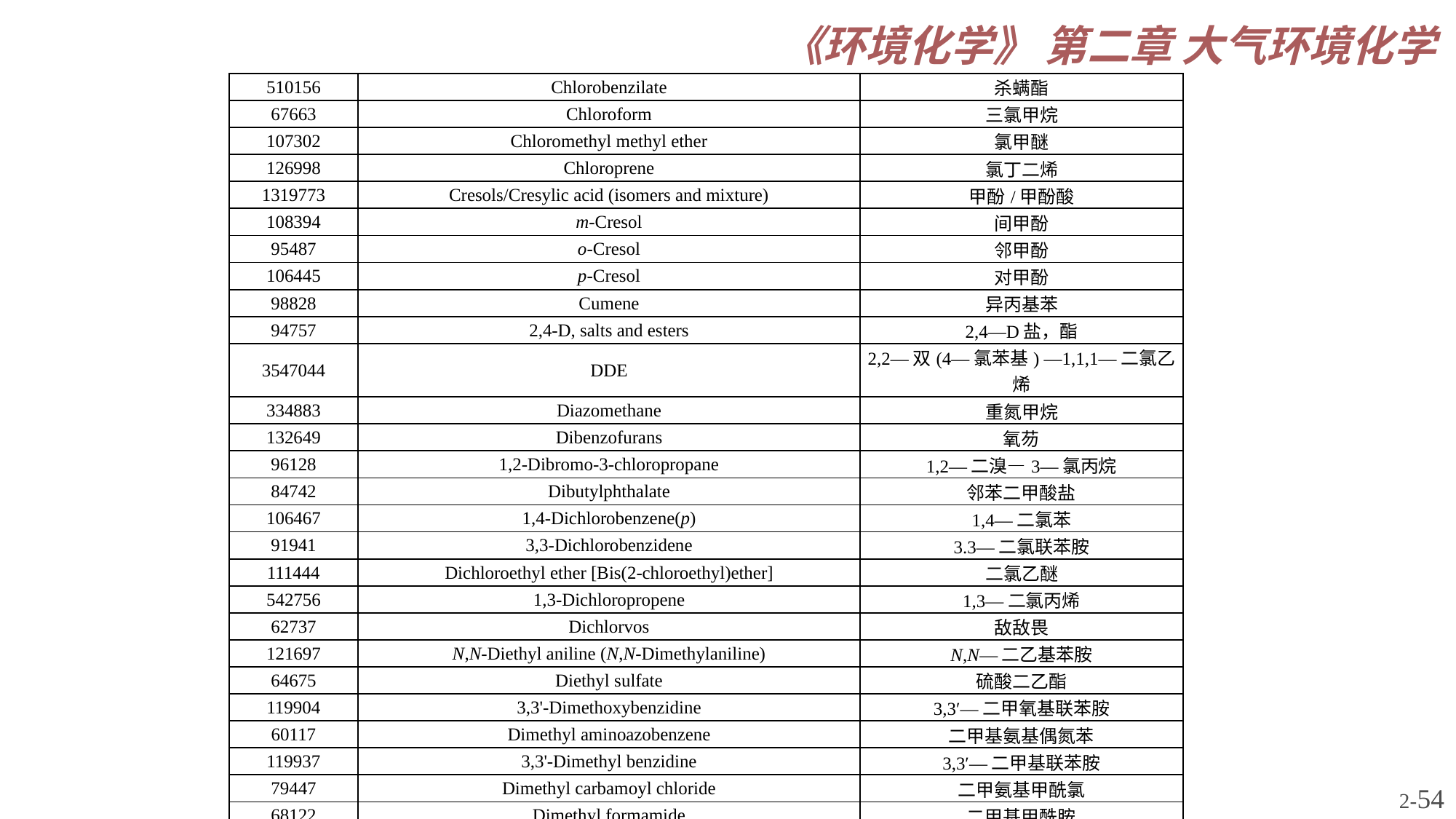

| 510156 | Chlorobenzilate | 杀螨酯 |
| --- | --- | --- |
| 67663 | Chloroform | 三氯甲烷 |
| 107302 | Chloromethyl methyl ether | 氯甲醚 |
| 126998 | Chloroprene | 氯丁二烯 |
| 1319773 | Cresols/Cresylic acid (isomers and mixture) | 甲酚/甲酚酸 |
| 108394 | m-Cresol | 间甲酚 |
| 95487 | o-Cresol | 邻甲酚 |
| 106445 | p-Cresol | 对甲酚 |
| 98828 | Cumene | 异丙基苯 |
| 94757 | 2,4-D, salts and esters | 2,4—D盐，酯 |
| 3547044 | DDE | 2,2—双(4—氯苯基) —1,1,1—二氯乙烯 |
| 334883 | Diazomethane | 重氮甲烷 |
| 132649 | Dibenzofurans | 氧芴 |
| 96128 | 1,2-Dibromo-3-chloropropane | 1,2—二溴—3—氯丙烷 |
| 84742 | Dibutylphthalate | 邻苯二甲酸盐 |
| 106467 | 1,4-Dichlorobenzene(p) | 1,4—二氯苯 |
| 91941 | 3,3-Dichlorobenzidene | 3.3—二氯联苯胺 |
| 111444 | Dichloroethyl ether [Bis(2-chloroethyl)ether] | 二氯乙醚 |
| 542756 | 1,3-Dichloropropene | 1,3—二氯丙烯 |
| 62737 | Dichlorvos | 敌敌畏 |
| 121697 | N,N-Diethyl aniline (N,N-Dimethylaniline) | N,N—二乙基苯胺 |
| 64675 | Diethyl sulfate | 硫酸二乙酯 |
| 119904 | 3,3'-Dimethoxybenzidine | 3,3′—二甲氧基联苯胺 |
| 60117 | Dimethyl aminoazobenzene | 二甲基氨基偶氮苯 |
| 119937 | 3,3'-Dimethyl benzidine | 3,3′—二甲基联苯胺 |
| 79447 | Dimethyl carbamoyl chloride | 二甲氨基甲酰氯 |
| 68122 | Dimethyl formamide | 二甲基甲酰胺 |
| 57147 | 1,1-Dimethyl hydrazine | 1,1—二甲基肼 |
| 131113 | Dimethyl phthalate | 邻苯二甲酸二甲酯 |
| 77781 | Dimethyl sulfate | 硫酸二甲酯 |
| 534521 | 4,6-Dinitro-o-cresol, salts | 4,6—二硝基邻甲酚，盐 |
| 51285 | 2,4-Dinitrophenol | 2,4—二硝基苯酚 |
| 121142 | 2,4-Dinitrotoluene | 2,4—二硝基甲苯 |
2-54